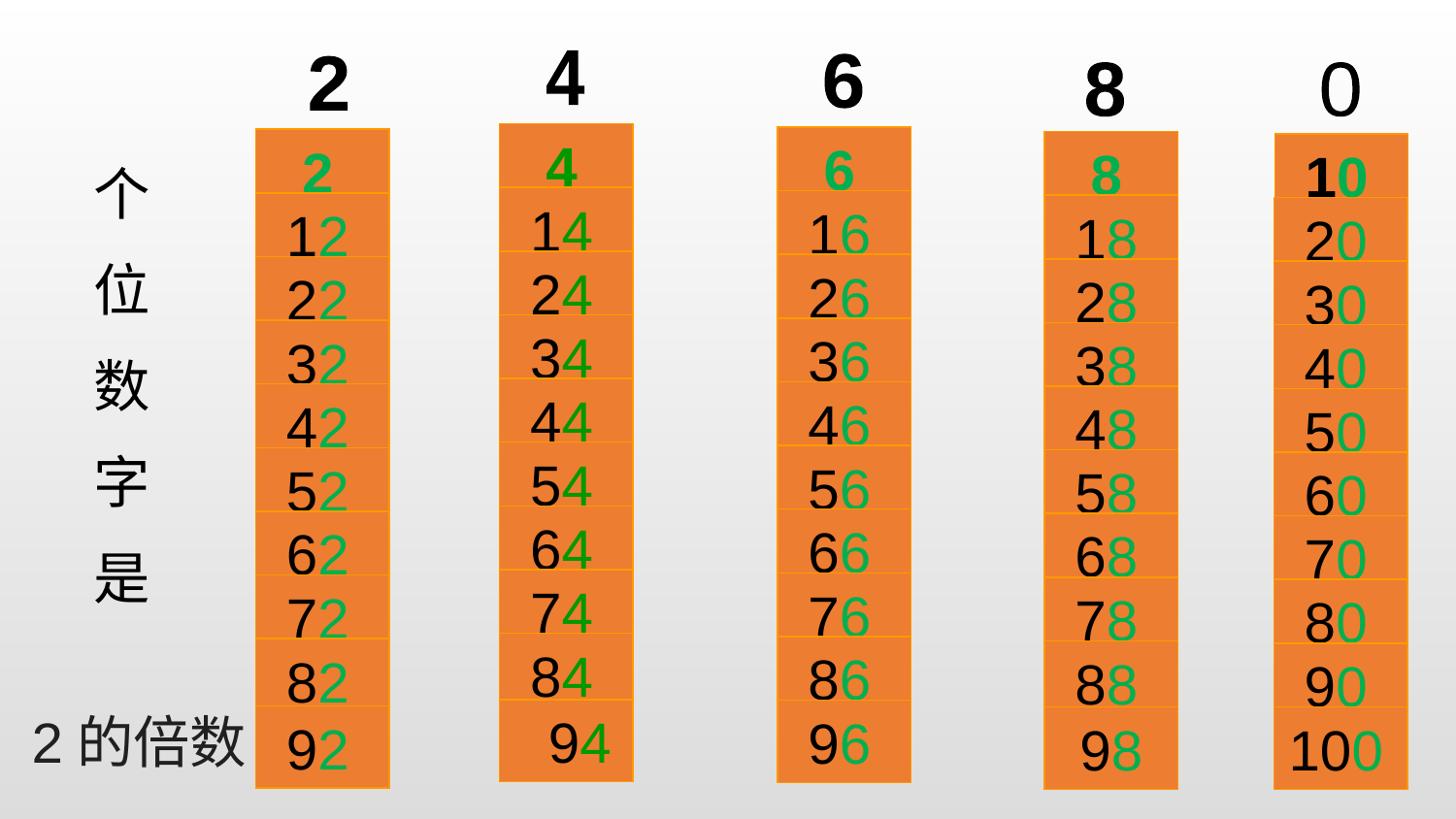

4
6
2
8
0
  4
  6
  2
  8
 10
个
位
数
字
是
 14
 16
 12
 18
 20
 24
 26
 22
 28
 30
 34
 36
 32
 38
 40
 44
 46
 42
 48
 50
 54
 56
 52
 58
 60
 64
 66
 62
 68
 70
 74
 76
 72
 78
 80
 84
 86
 82
 88
 90
2的倍数
 94
 96
 92
98
100